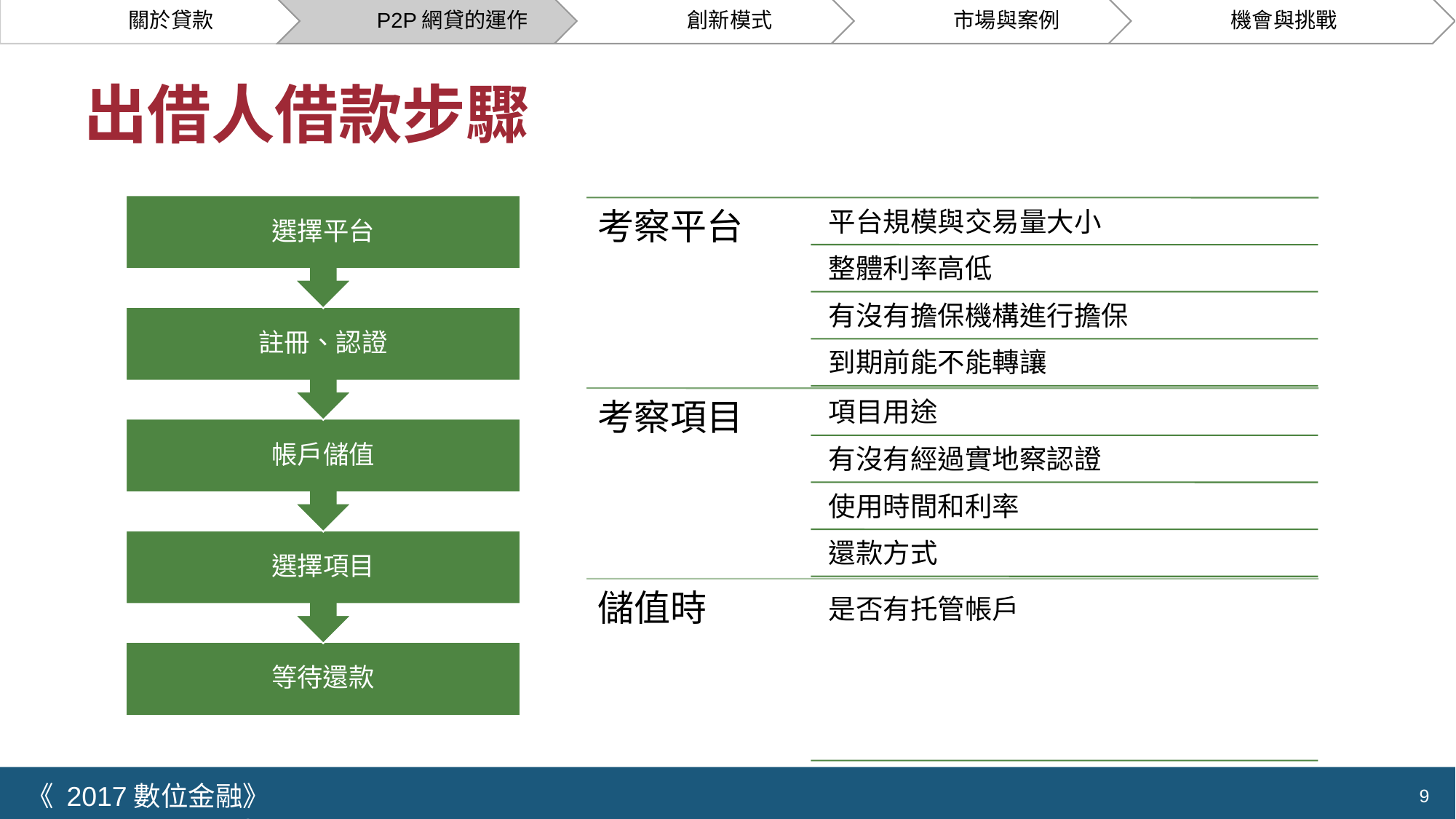

關於貸款
P2P網貸的運作
創新模式
市場與案例
機會與挑戰
# 出借人借款步驟
等待還款
選擇項目
帳戶儲值
註冊、認證
選擇平台
考察平台
平台規模與交易量大小
整體利率高低
有沒有擔保機構進行擔保
到期前能不能轉讓
考察項目
項目用途
有沒有經過實地察認證
使用時間和利率
還款方式
儲值時
是否有托管帳戶
《 2017數位金融》                                                                                                                                             	NCTU.IIM.IEBI Lab
9